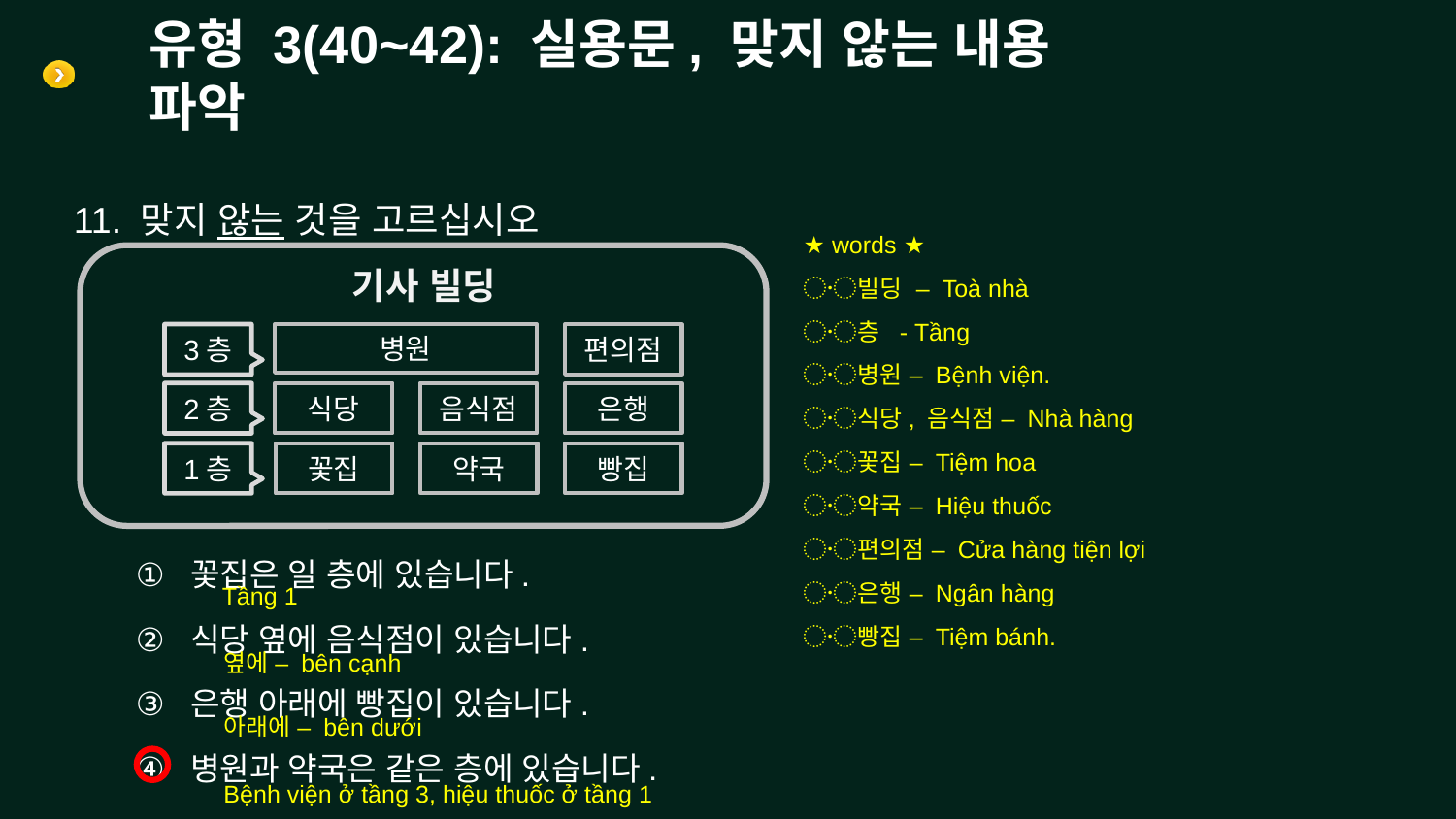

# 유형 3(40~42): 실용문, 맞지 않는 내용 파악
11. 맞지 않는 것을 고르십시오

★ words ★
〮빌딩  – Toà nhà
〮층  - Tầng
〮병원 – Bệnh viện.
〮식당, 음식점 – Nhà hàng
〮꽃집 – Tiệm hoa
〮약국 – Hiệu thuốc
〮편의점 – Cửa hàng tiện lợi
〮은행 – Ngân hàng
〮빵집 – Tiệm bánh.

기사 빌딩
3층
병원
편의점
2층
식당
음식점
은행
1층
꽃집
약국
빵집
꽃집은 일 층에 있습니다.
식당 옆에 음식점이 있습니다.
은행 아래에 빵집이 있습니다.
병원과 약국은 같은 층에 있습니다.
Tầng 1
옆에 – bên cạnh
아래에 – bên dưới

Bệnh viện ở tầng 3, hiệu thuốc ở tầng 1